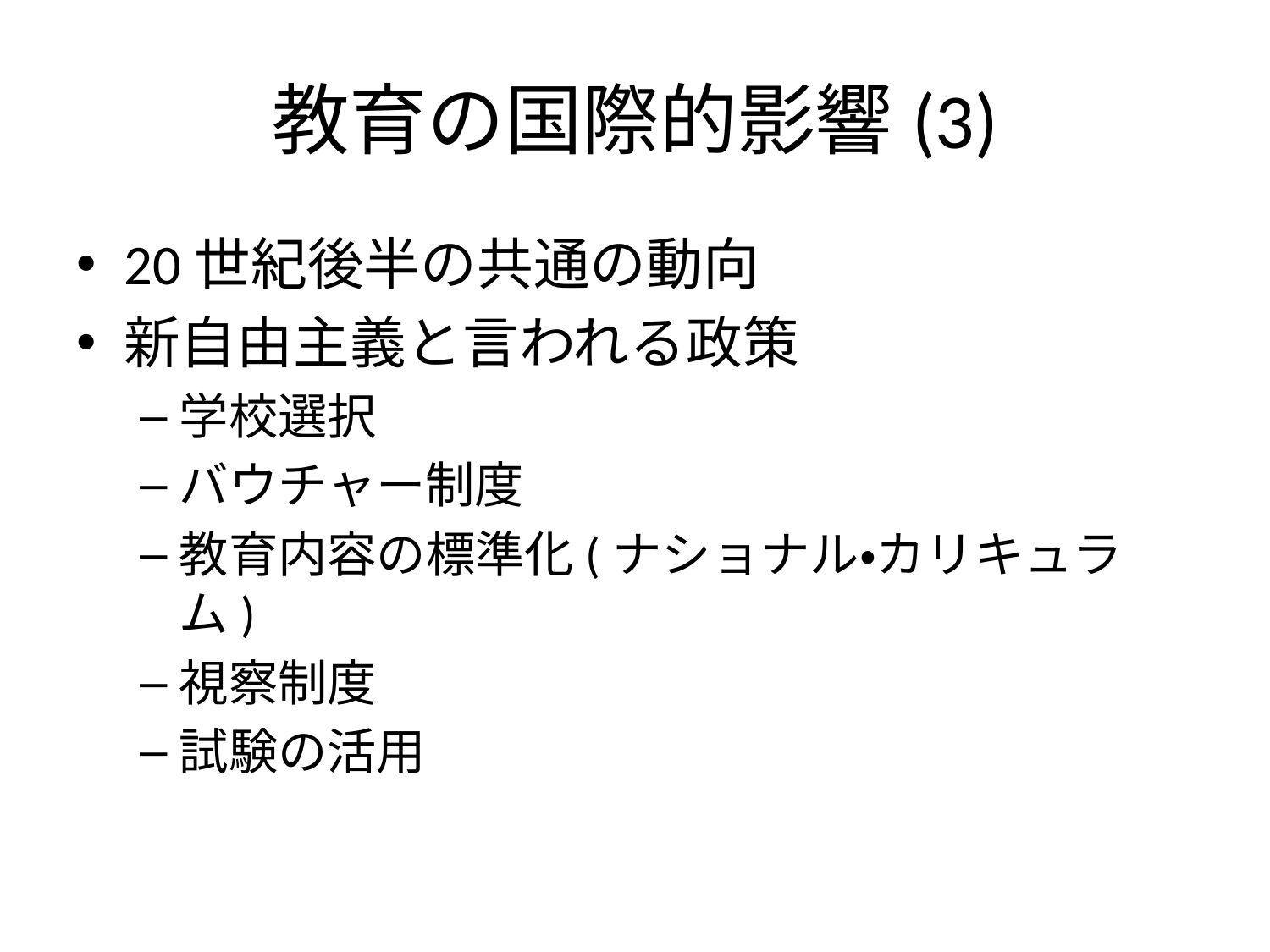

# 教育の国際的影響(3)
20世紀後半の共通の動向
新自由主義と言われる政策
学校選択
バウチャー制度
教育内容の標準化(ナショナル・カリキュラム)
視察制度
試験の活用